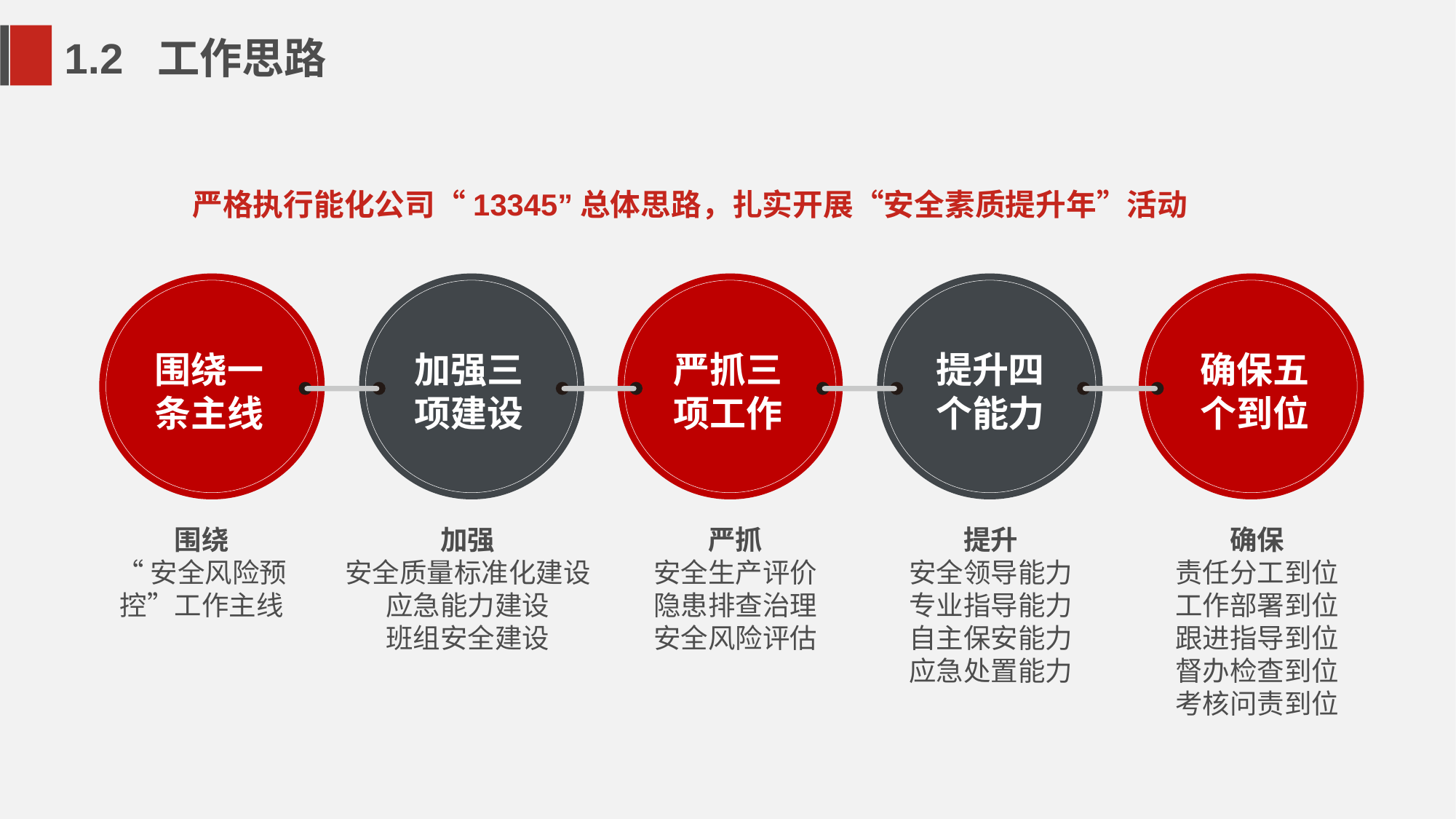

1.2  工作思路
严格执行能化公司“13345”总体思路，扎实开展“安全素质提升年”活动

围绕一条主线
加强三项建设
严抓三项工作
提升四个能力
确保五个到位

围绕
“安全风险预控”工作主线
加强
安全质量标准化建设
应急能力建设
班组安全建设
严抓
安全生产评价
隐患排查治理
安全风险评估
提升
安全领导能力
专业指导能力
自主保安能力
应急处置能力
确保
责任分工到位
工作部署到位
跟进指导到位
督办检查到位
考核问责到位
PPT下载 http://www.PPT818.com/xiazai/